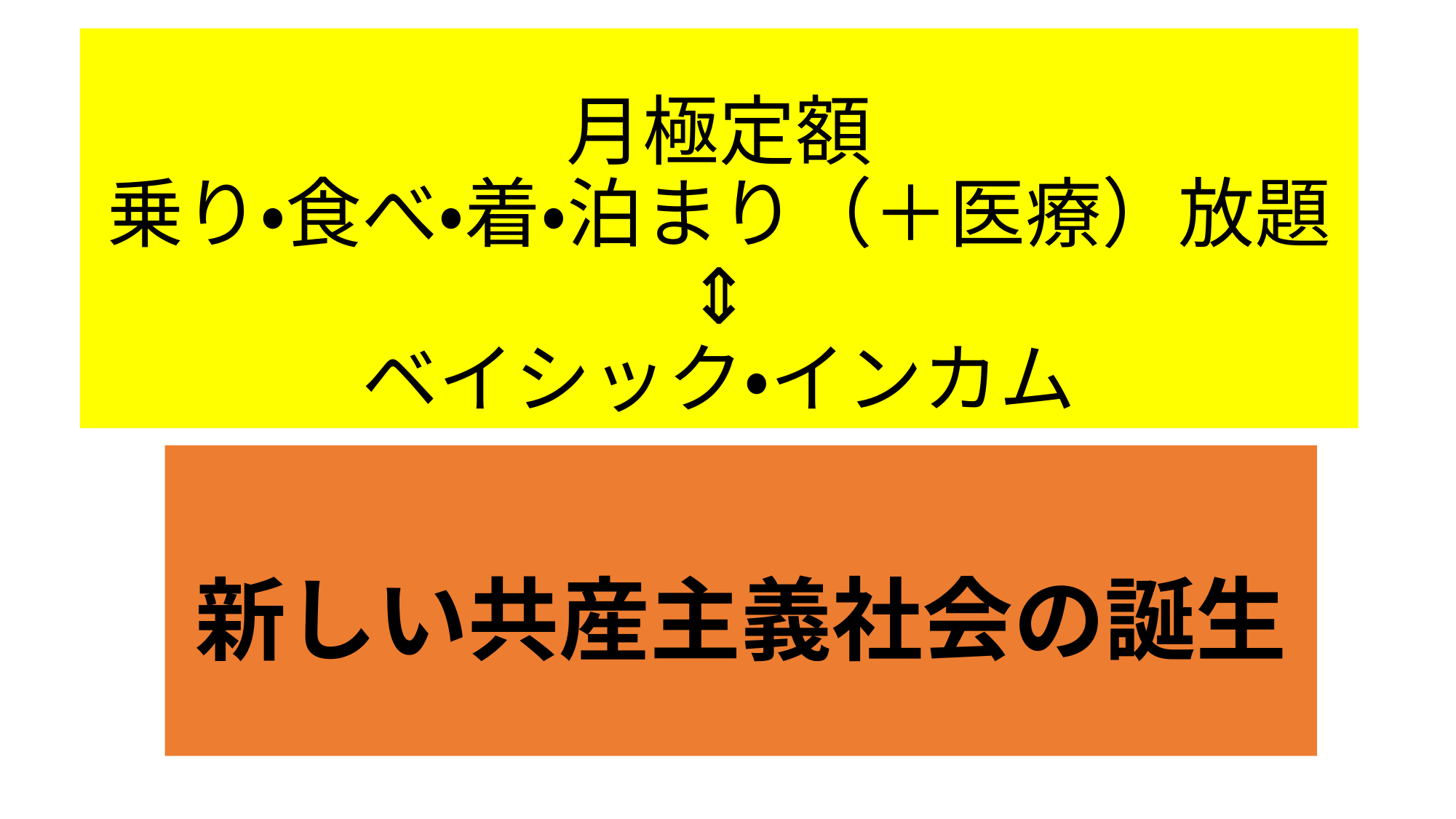

# 月極定額 乗り・食べ・着・泊まり（＋医療）放題 ⇕ ベイシック・インカム

新しい共産主義社会の誕生